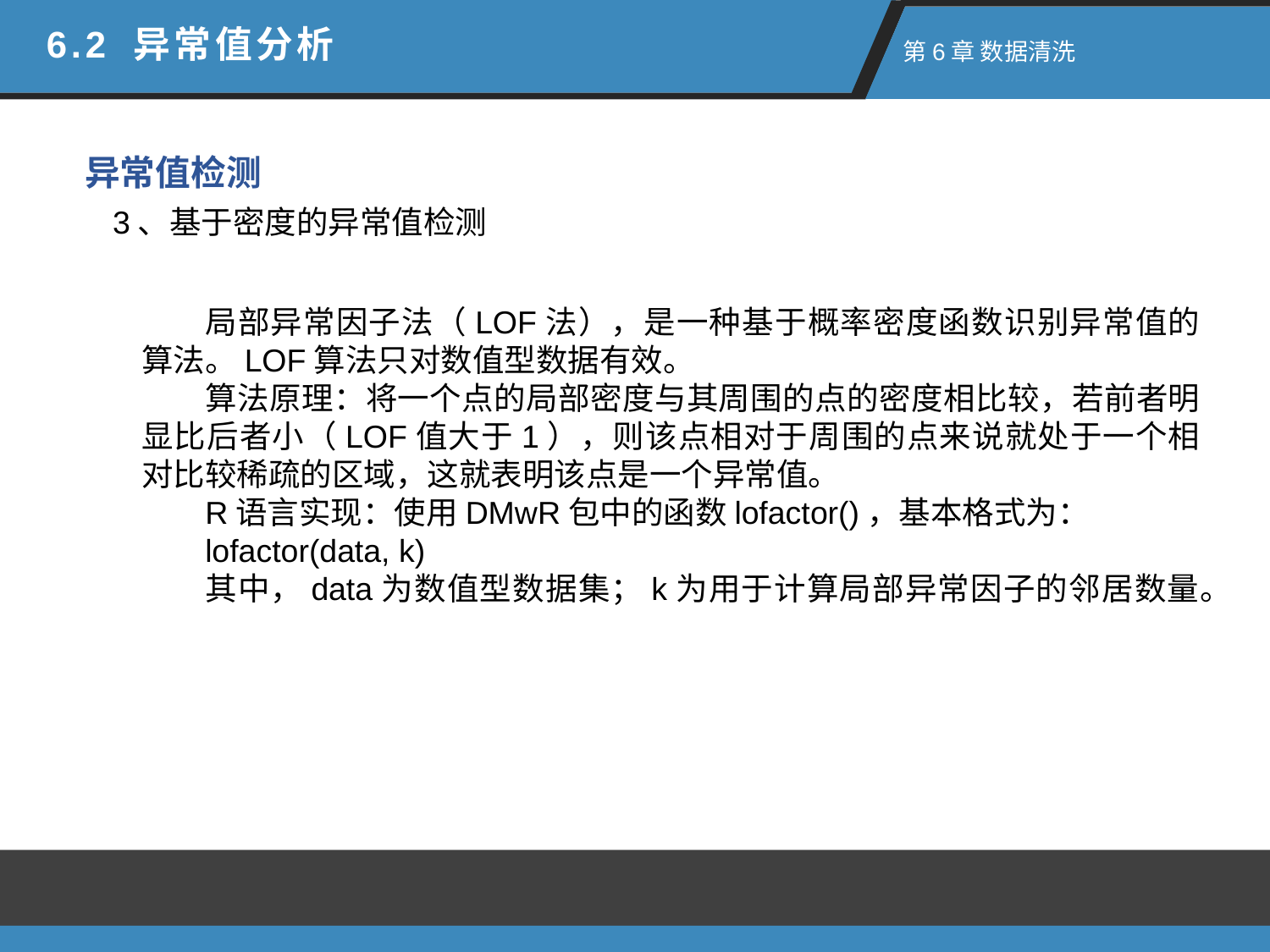

6.2 异常值分析
  第6章 数据清洗
异常值检测
3、基于密度的异常值检测
局部异常因子法（LOF法），是一种基于概率密度函数识别异常值的算法。LOF算法只对数值型数据有效。
算法原理：将一个点的局部密度与其周围的点的密度相比较，若前者明显比后者小（LOF值大于1），则该点相对于周围的点来说就处于一个相对比较稀疏的区域，这就表明该点是一个异常值。
R语言实现：使用DMwR包中的函数lofactor()，基本格式为：
lofactor(data, k)
其中，data为数值型数据集；k为用于计算局部异常因子的邻居数量。